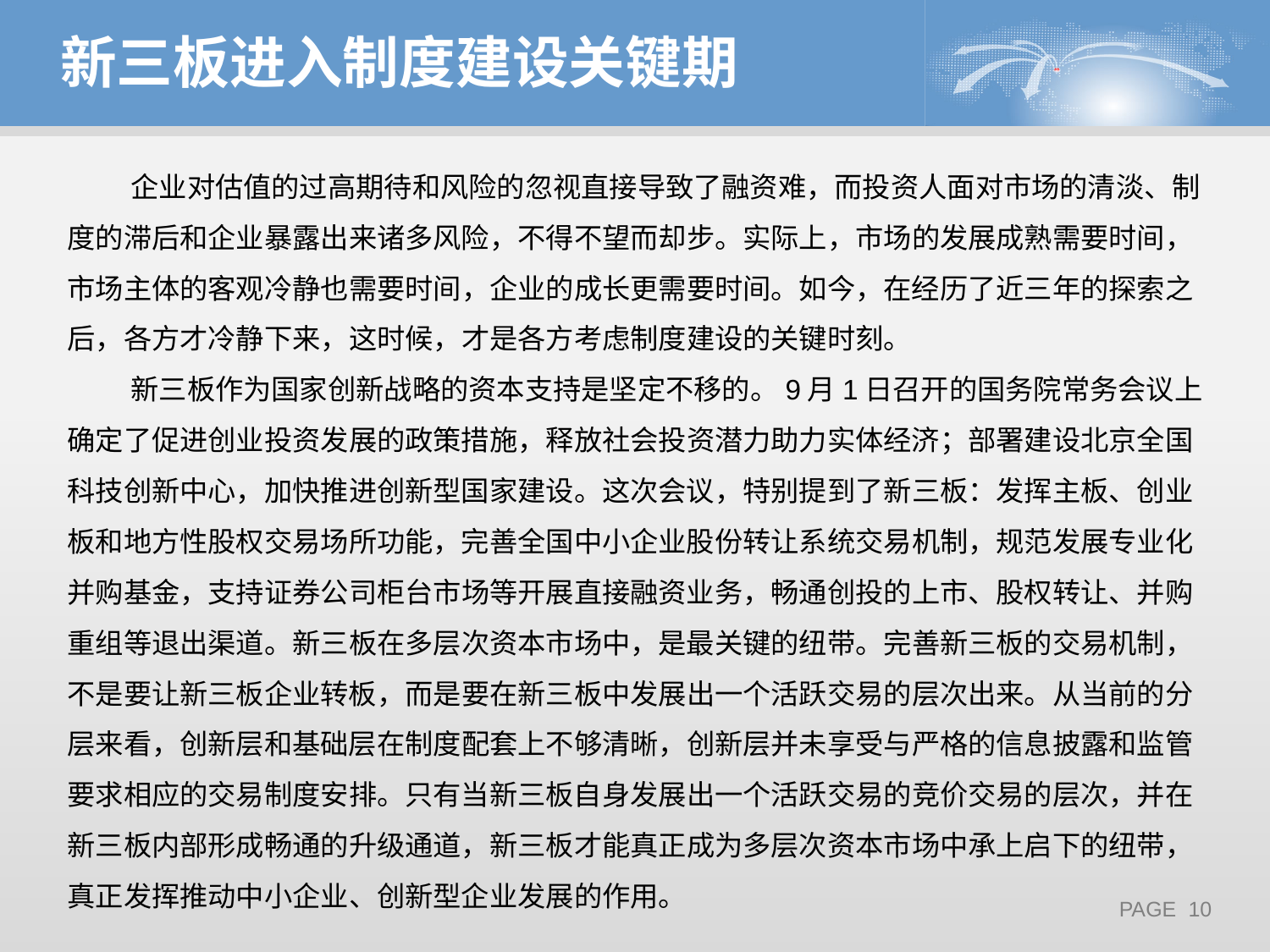

新三板进入制度建设关键期
企业对估值的过高期待和风险的忽视直接导致了融资难，而投资人面对市场的清淡、制度的滞后和企业暴露出来诸多风险，不得不望而却步。实际上，市场的发展成熟需要时间，市场主体的客观冷静也需要时间，企业的成长更需要时间。如今，在经历了近三年的探索之后，各方才冷静下来，这时候，才是各方考虑制度建设的关键时刻。
新三板作为国家创新战略的资本支持是坚定不移的。9月1日召开的国务院常务会议上确定了促进创业投资发展的政策措施，释放社会投资潜力助力实体经济；部署建设北京全国科技创新中心，加快推进创新型国家建设。这次会议，特别提到了新三板：发挥主板、创业板和地方性股权交易场所功能，完善全国中小企业股份转让系统交易机制，规范发展专业化并购基金，支持证券公司柜台市场等开展直接融资业务，畅通创投的上市、股权转让、并购重组等退出渠道。新三板在多层次资本市场中，是最关键的纽带。完善新三板的交易机制，不是要让新三板企业转板，而是要在新三板中发展出一个活跃交易的层次出来。从当前的分层来看，创新层和基础层在制度配套上不够清晰，创新层并未享受与严格的信息披露和监管要求相应的交易制度安排。只有当新三板自身发展出一个活跃交易的竞价交易的层次，并在新三板内部形成畅通的升级通道，新三板才能真正成为多层次资本市场中承上启下的纽带，真正发挥推动中小企业、创新型企业发展的作用。